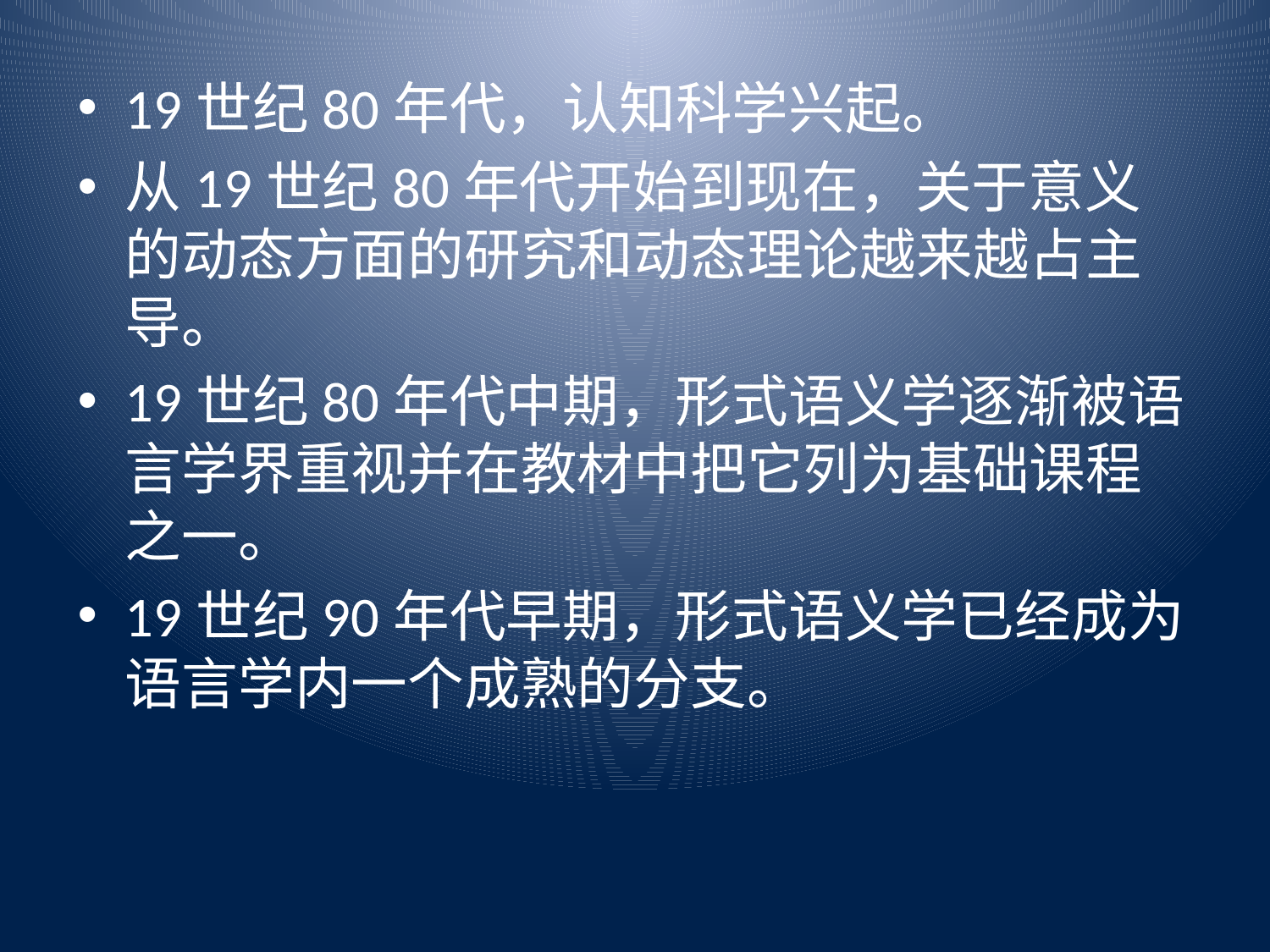

#
19世纪80年代，认知科学兴起。
从19世纪80年代开始到现在，关于意义的动态方面的研究和动态理论越来越占主导。
19世纪80年代中期，形式语义学逐渐被语言学界重视并在教材中把它列为基础课程之一。
19世纪90年代早期，形式语义学已经成为语言学内一个成熟的分支。